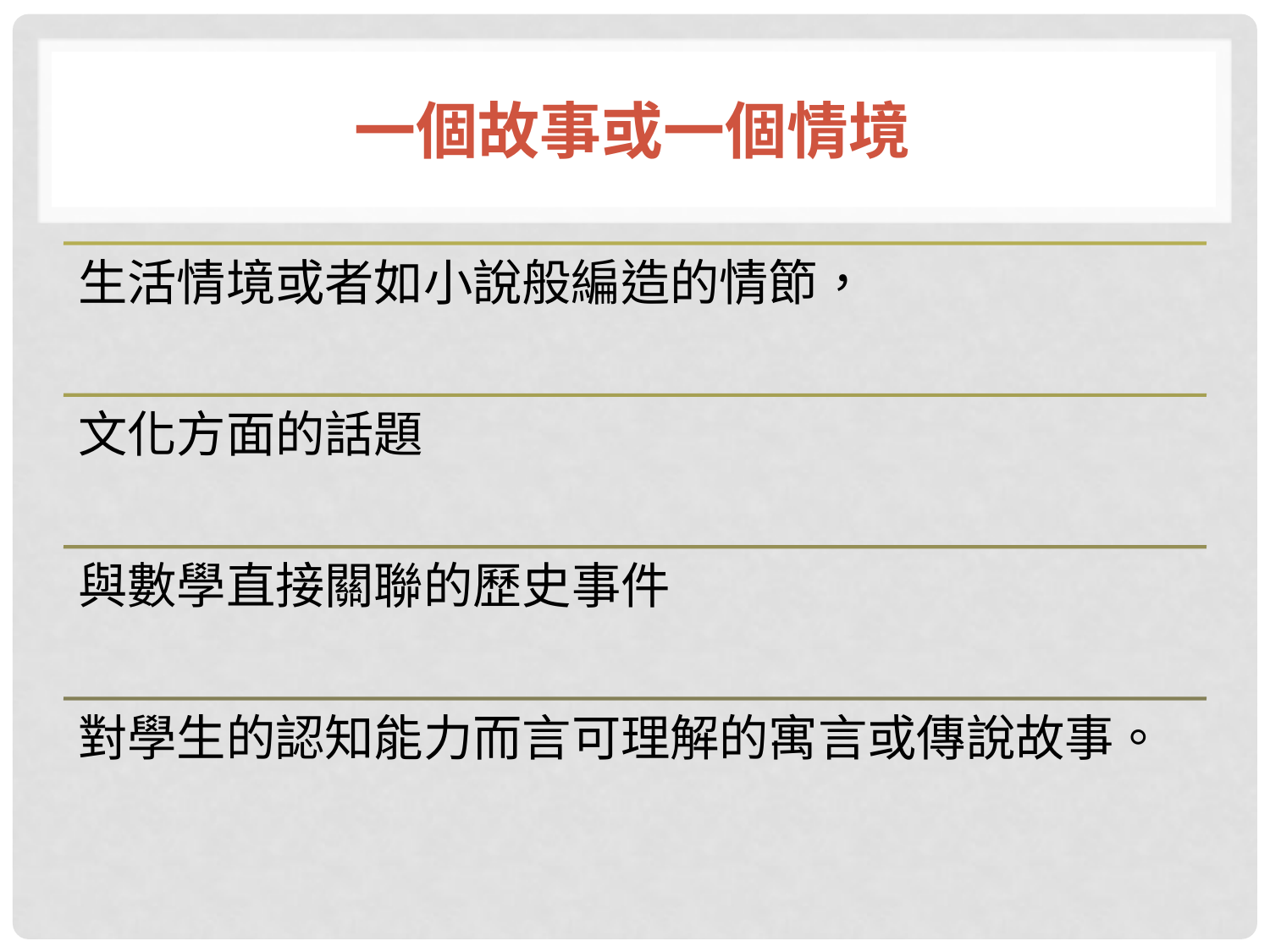

# 一個故事或一個情境
生活情境或者如小說般編造的情節，
文化方面的話題
與數學直接關聯的歷史事件
對學生的認知能力而言可理解的寓言或傳說故事。